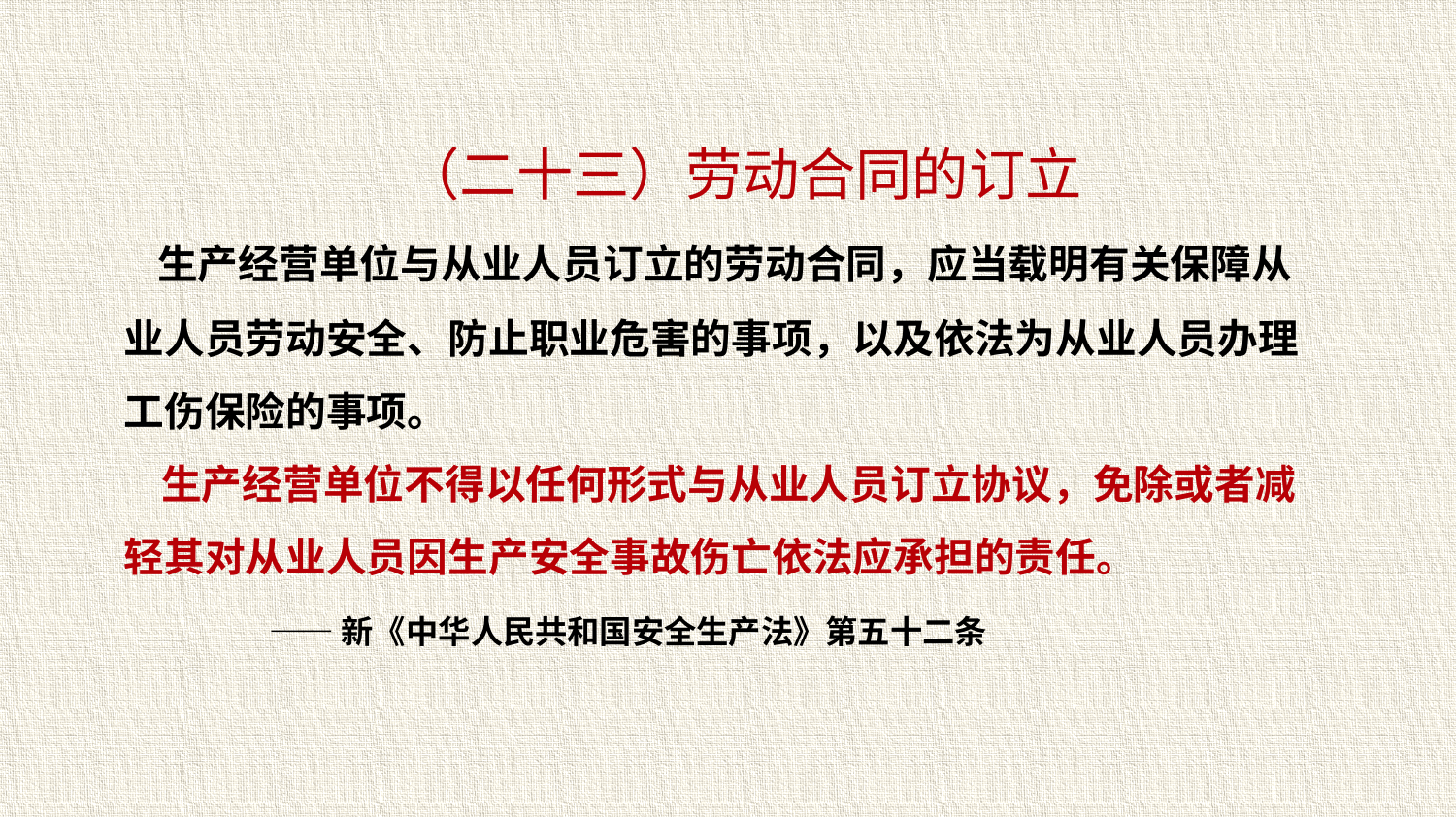

（二十三）劳动合同的订立
  生产经营单位与从业人员订立的劳动合同，应当载明有关保障从业人员劳动安全、防止职业危害的事项，以及依法为从业人员办理工伤保险的事项。
   生产经营单位不得以任何形式与从业人员订立协议，免除或者减轻其对从业人员因生产安全事故伤亡依法应承担的责任。
                    ——新《中华人民共和国安全生产法》第五十二条